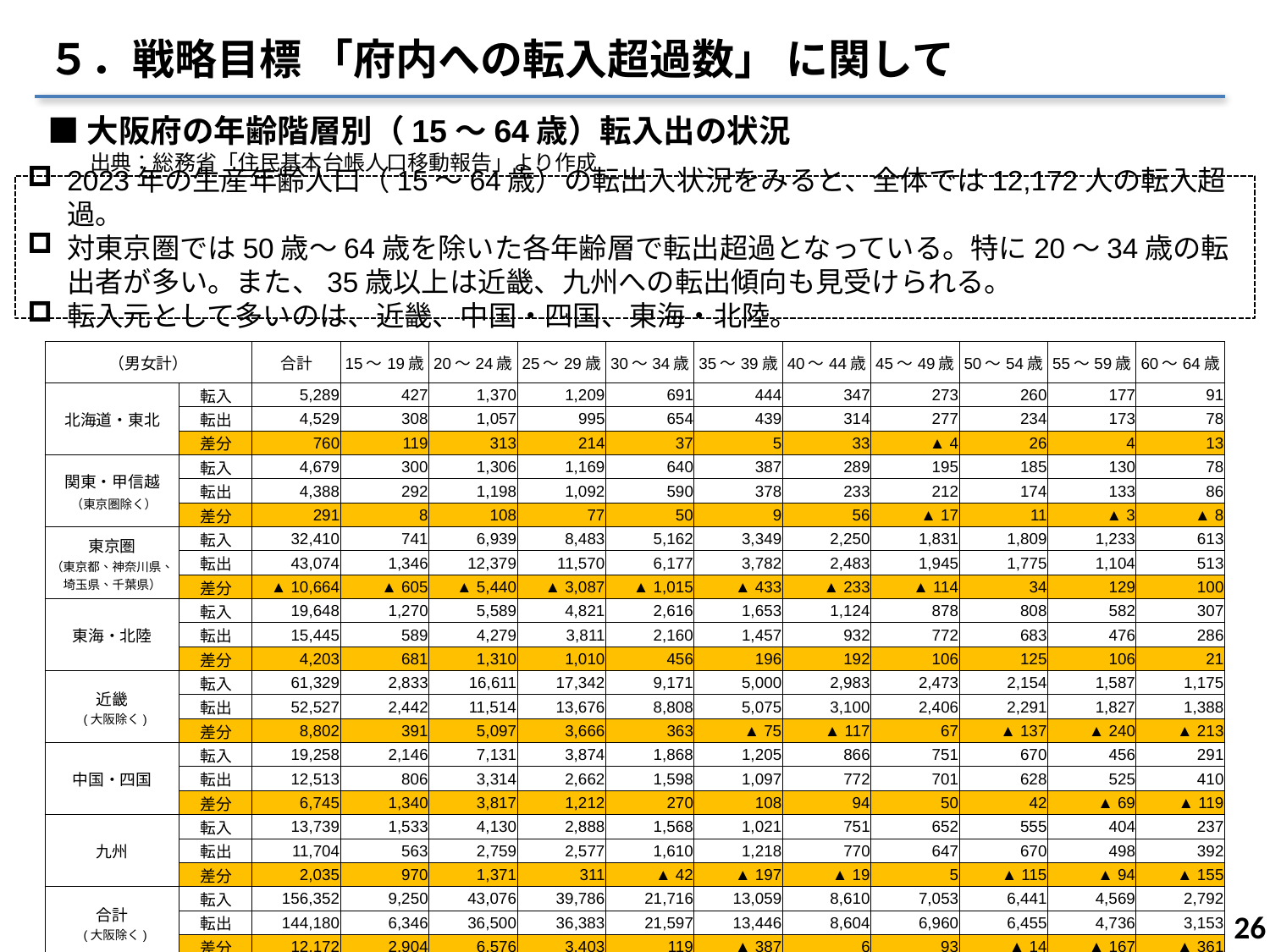

５．戦略目標 「府内への転入超過数」 に関して
■大阪府の年齢階層別（15～64歳）転入出の状況
　　出典：総務省「住民基本台帳人口移動報告」より作成
2023年の生産年齢人口（15～64歳）の転出入状況をみると、全体では12,172人の転入超過。
対東京圏では50歳〜64歳を除いた各年齢層で転出超過となっている。特に20～34歳の転出者が多い。また、35歳以上は近畿、九州への転出傾向も見受けられる。
転入元として多いのは、近畿、中国・四国、東海・北陸。
| （男女計） |  | 合計 | 15～19歳 | 20～24歳 | 25～29歳 | 30～34歳 | 35～39歳 | 40～44歳 | 45～49歳 | 50～54歳 | 55～59歳 | 60～64歳 |
| --- | --- | --- | --- | --- | --- | --- | --- | --- | --- | --- | --- | --- |
| 北海道・東北 | 転入 | 5,289 | 427 | 1,370 | 1,209 | 691 | 444 | 347 | 273 | 260 | 177 | 91 |
|  | 転出 | 4,529 | 308 | 1,057 | 995 | 654 | 439 | 314 | 277 | 234 | 173 | 78 |
|  | 差分 | 760 | 119 | 313 | 214 | 37 | 5 | 33 | ▲ 4 | 26 | 4 | 13 |
| 関東・甲信越 （東京圏除く） | 転入 | 4,679 | 300 | 1,306 | 1,169 | 640 | 387 | 289 | 195 | 185 | 130 | 78 |
|  | 転出 | 4,388 | 292 | 1,198 | 1,092 | 590 | 378 | 233 | 212 | 174 | 133 | 86 |
|  | 差分 | 291 | 8 | 108 | 77 | 50 | 9 | 56 | ▲ 17 | 11 | ▲ 3 | ▲ 8 |
| 東京圏 （東京都、神奈川県、 埼玉県、千葉県） | 転入 | 32,410 | 741 | 6,939 | 8,483 | 5,162 | 3,349 | 2,250 | 1,831 | 1,809 | 1,233 | 613 |
|  | 転出 | 43,074 | 1,346 | 12,379 | 11,570 | 6,177 | 3,782 | 2,483 | 1,945 | 1,775 | 1,104 | 513 |
|  | 差分 | ▲ 10,664 | ▲ 605 | ▲ 5,440 | ▲ 3,087 | ▲ 1,015 | ▲ 433 | ▲ 233 | ▲ 114 | 34 | 129 | 100 |
| 東海・北陸 | 転入 | 19,648 | 1,270 | 5,589 | 4,821 | 2,616 | 1,653 | 1,124 | 878 | 808 | 582 | 307 |
|  | 転出 | 15,445 | 589 | 4,279 | 3,811 | 2,160 | 1,457 | 932 | 772 | 683 | 476 | 286 |
|  | 差分 | 4,203 | 681 | 1,310 | 1,010 | 456 | 196 | 192 | 106 | 125 | 106 | 21 |
| 近畿 (大阪除く) | 転入 | 61,329 | 2,833 | 16,611 | 17,342 | 9,171 | 5,000 | 2,983 | 2,473 | 2,154 | 1,587 | 1,175 |
|  | 転出 | 52,527 | 2,442 | 11,514 | 13,676 | 8,808 | 5,075 | 3,100 | 2,406 | 2,291 | 1,827 | 1,388 |
|  | 差分 | 8,802 | 391 | 5,097 | 3,666 | 363 | ▲ 75 | ▲ 117 | 67 | ▲ 137 | ▲ 240 | ▲ 213 |
| 中国・四国 | 転入 | 19,258 | 2,146 | 7,131 | 3,874 | 1,868 | 1,205 | 866 | 751 | 670 | 456 | 291 |
|  | 転出 | 12,513 | 806 | 3,314 | 2,662 | 1,598 | 1,097 | 772 | 701 | 628 | 525 | 410 |
|  | 差分 | 6,745 | 1,340 | 3,817 | 1,212 | 270 | 108 | 94 | 50 | 42 | ▲ 69 | ▲ 119 |
| 九州 | 転入 | 13,739 | 1,533 | 4,130 | 2,888 | 1,568 | 1,021 | 751 | 652 | 555 | 404 | 237 |
|  | 転出 | 11,704 | 563 | 2,759 | 2,577 | 1,610 | 1,218 | 770 | 647 | 670 | 498 | 392 |
|  | 差分 | 2,035 | 970 | 1,371 | 311 | ▲ 42 | ▲ 197 | ▲ 19 | 5 | ▲ 115 | ▲ 94 | ▲ 155 |
| 合計 (大阪除く) | 転入 | 156,352 | 9,250 | 43,076 | 39,786 | 21,716 | 13,059 | 8,610 | 7,053 | 6,441 | 4,569 | 2,792 |
|  | 転出 | 144,180 | 6,346 | 36,500 | 36,383 | 21,597 | 13,446 | 8,604 | 6,960 | 6,455 | 4,736 | 3,153 |
|  | 差分 | 12,172 | 2,904 | 6,576 | 3,403 | 119 | ▲ 387 | 6 | 93 | ▲ 14 | ▲ 167 | ▲ 361 |
26